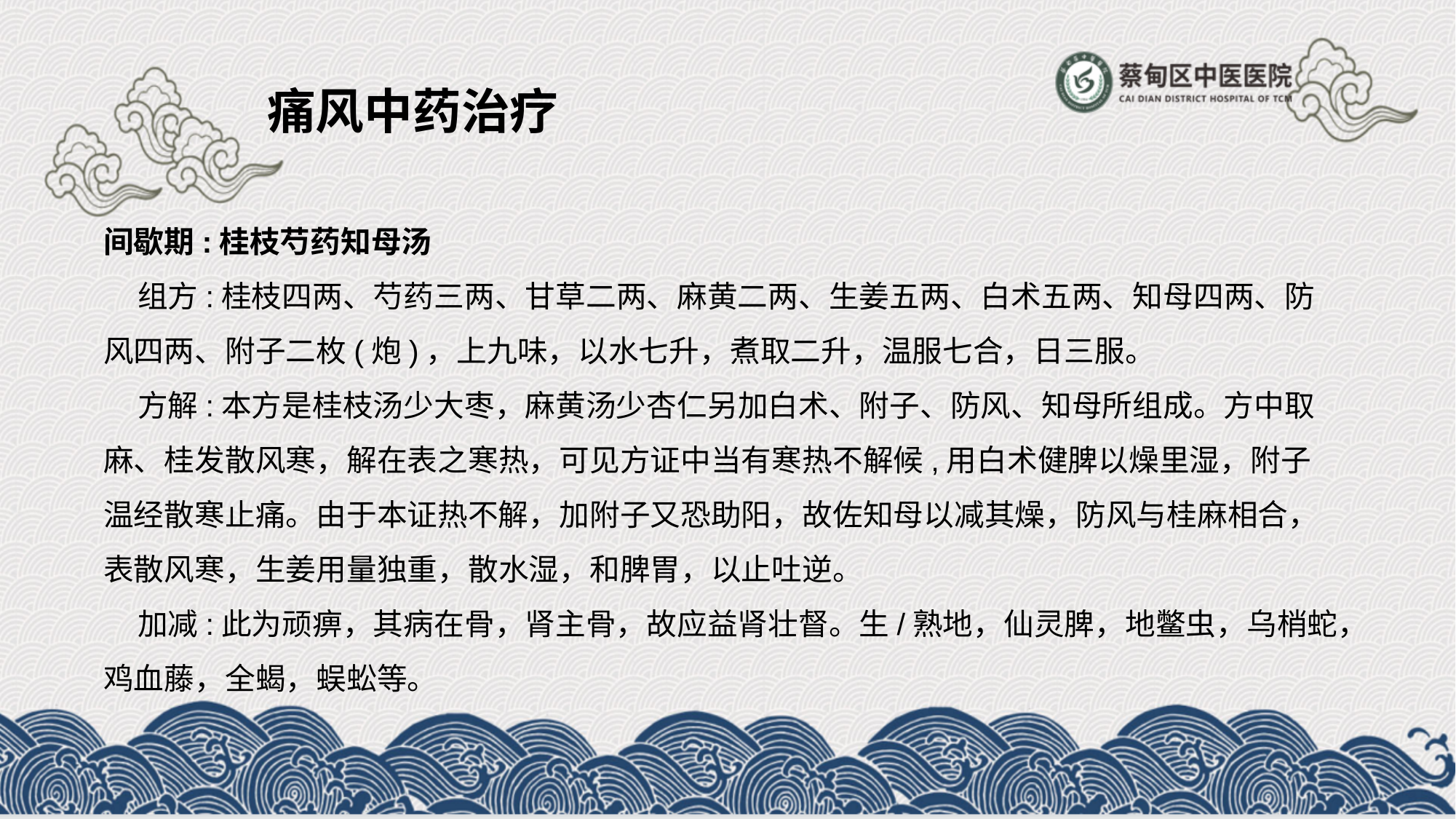

# 痛风中药治疗
间歇期:桂枝芍药知母汤
    组方:桂枝四两、芍药三两、甘草二两、麻黄二两、生姜五两、白术五两、知母四两、防风四两、附子二枚(炮)，上九味，以水七升，煮取二升，温服七合，日三服。
    方解:本方是桂枝汤少大枣，麻黄汤少杏仁另加白术、附子、防风、知母所组成。方中取麻、桂发散风寒，解在表之寒热，可见方证中当有寒热不解候,用白术健脾以燥里湿，附子温经散寒止痛。由于本证热不解，加附子又恐助阳，故佐知母以减其燥，防风与桂麻相合，表散风寒，生姜用量独重，散水湿，和脾胃，以止吐逆。
    加减:此为顽痹，其病在骨，肾主骨，故应益肾壮督。生/熟地，仙灵脾，地鳖虫，乌梢蛇，鸡血藤，全蝎，蜈蚣等。